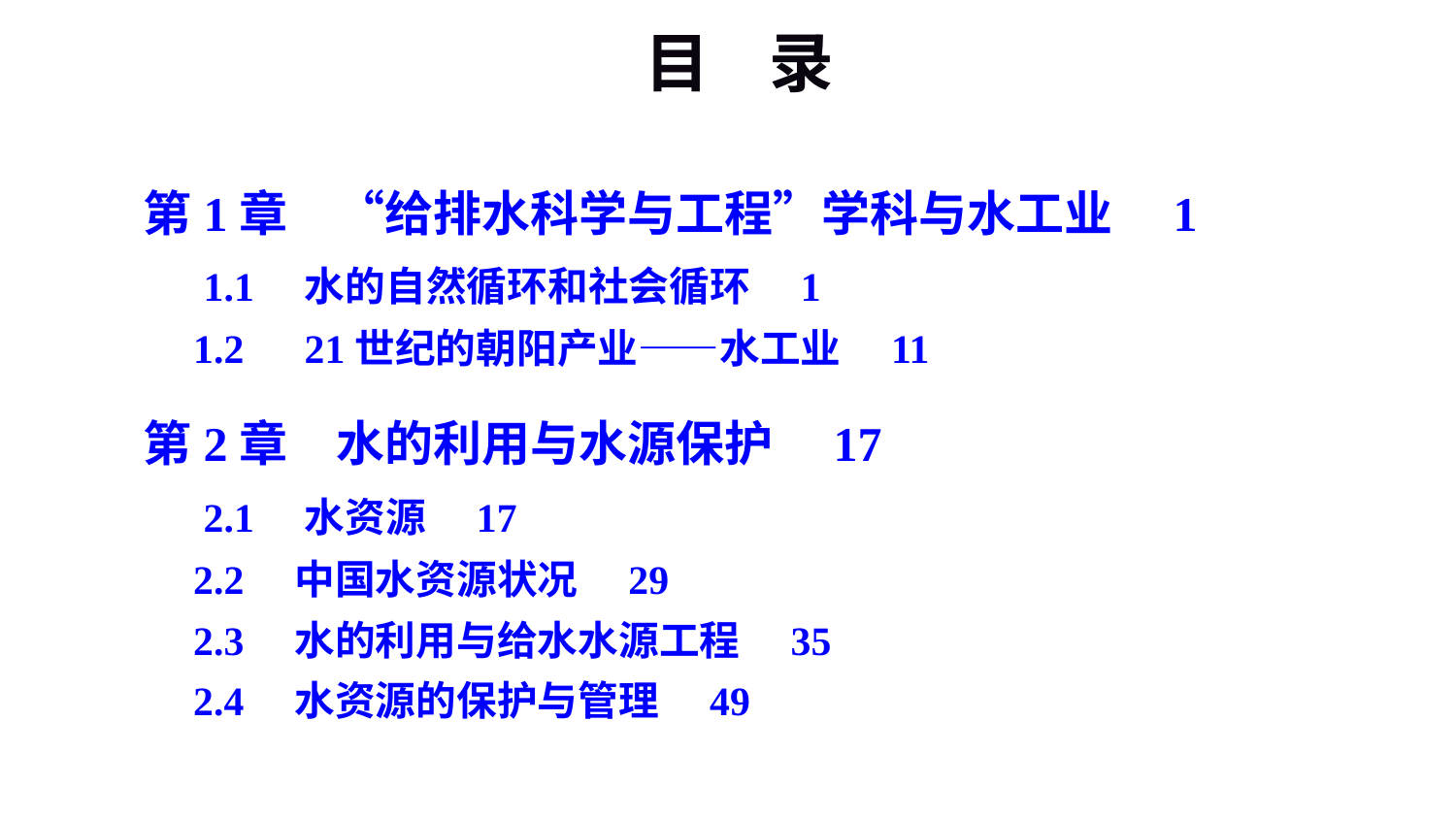

目    录

第1章　“给排水科学与工程”学科与水工业 1
　1.1　水的自然循环和社会循环 1
　1.2　21世纪的朝阳产业——水工业 11
第2章　水的利用与水源保护 17
　2.1　水资源 17
　2.2　中国水资源状况 29
　2.3　水的利用与给水水源工程 35
　2.4　水资源的保护与管理 49